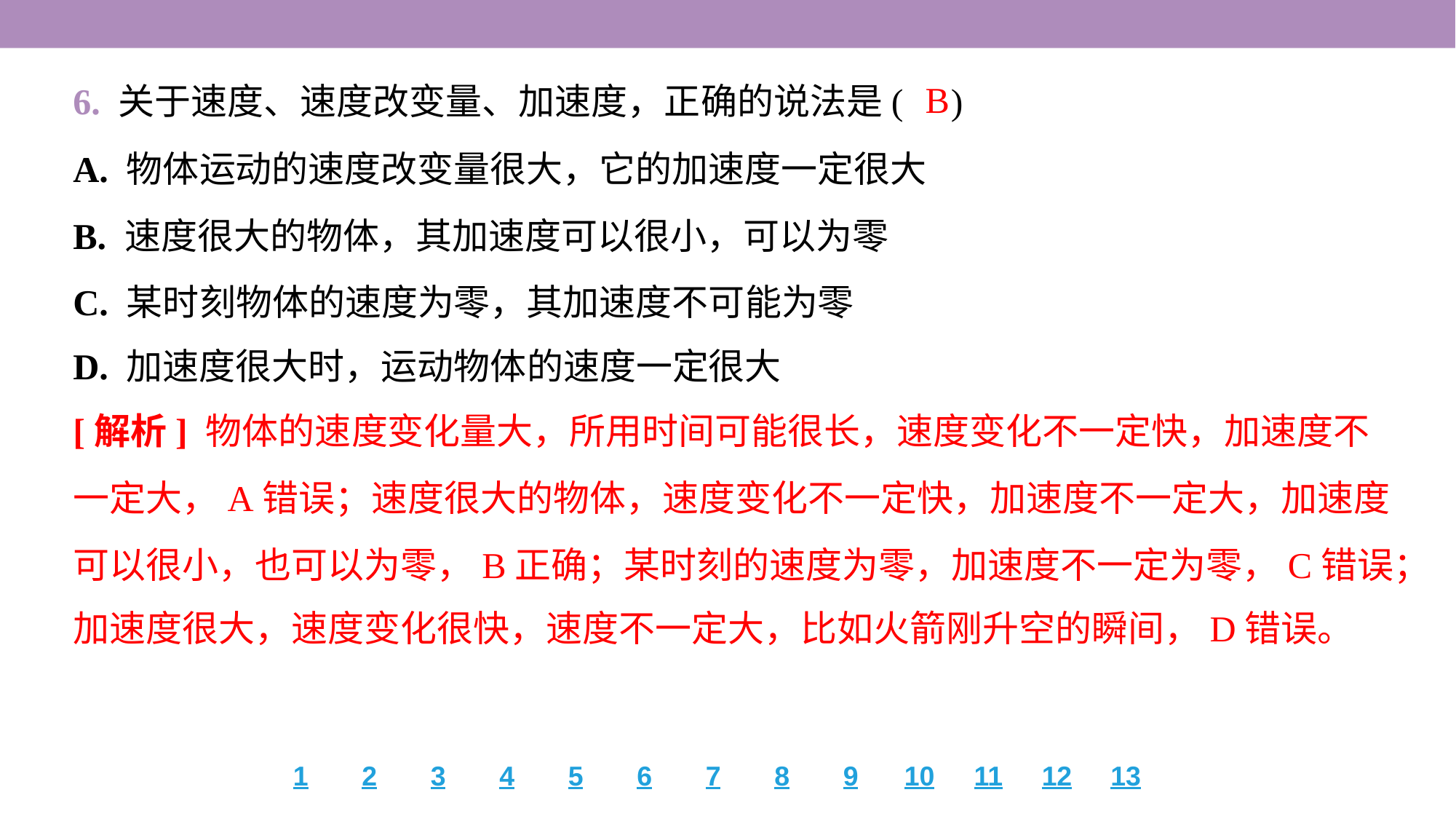

B
6. 关于速度、速度改变量、加速度，正确的说法是(     )
A. 物体运动的速度改变量很大，它的加速度一定很大
B. 速度很大的物体，其加速度可以很小，可以为零
C. 某时刻物体的速度为零，其加速度不可能为零
D. 加速度很大时，运动物体的速度一定很大
[解析] 物体的速度变化量大，所用时间可能很长，速度变化不一定快，加速度不
一定大，A错误；速度很大的物体，速度变化不一定快，加速度不一定大，加速度
可以很小，也可以为零，B正确；某时刻的速度为零，加速度不一定为零，C错误；
加速度很大，速度变化很快，速度不一定大，比如火箭刚升空的瞬间，D错误。